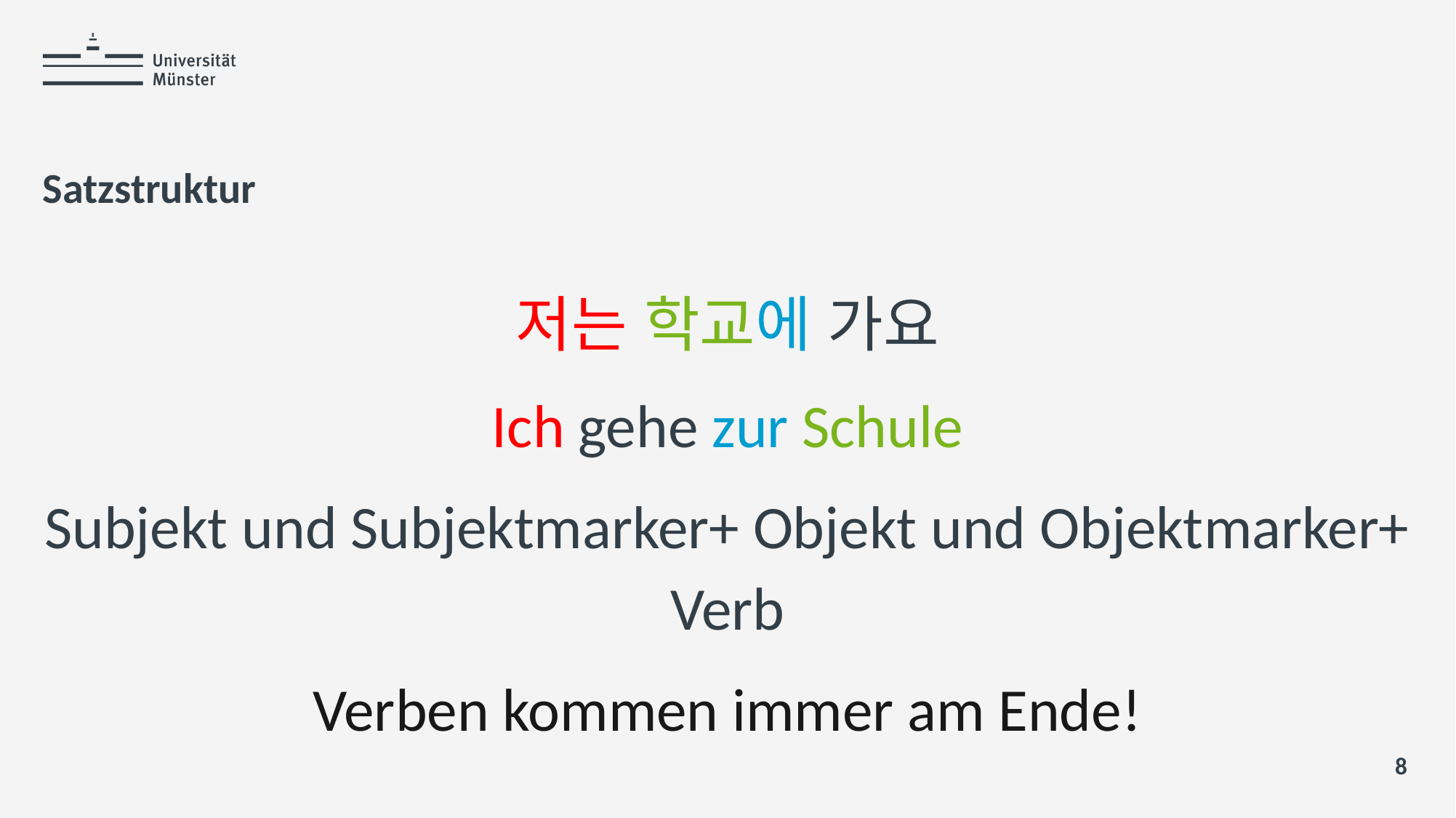

# Satzstruktur
저는 학교에 가요
Ich gehe zur Schule
Subjekt und Subjektmarker+ Objekt und Objektmarker+ Verb
Verben kommen immer am Ende!

8